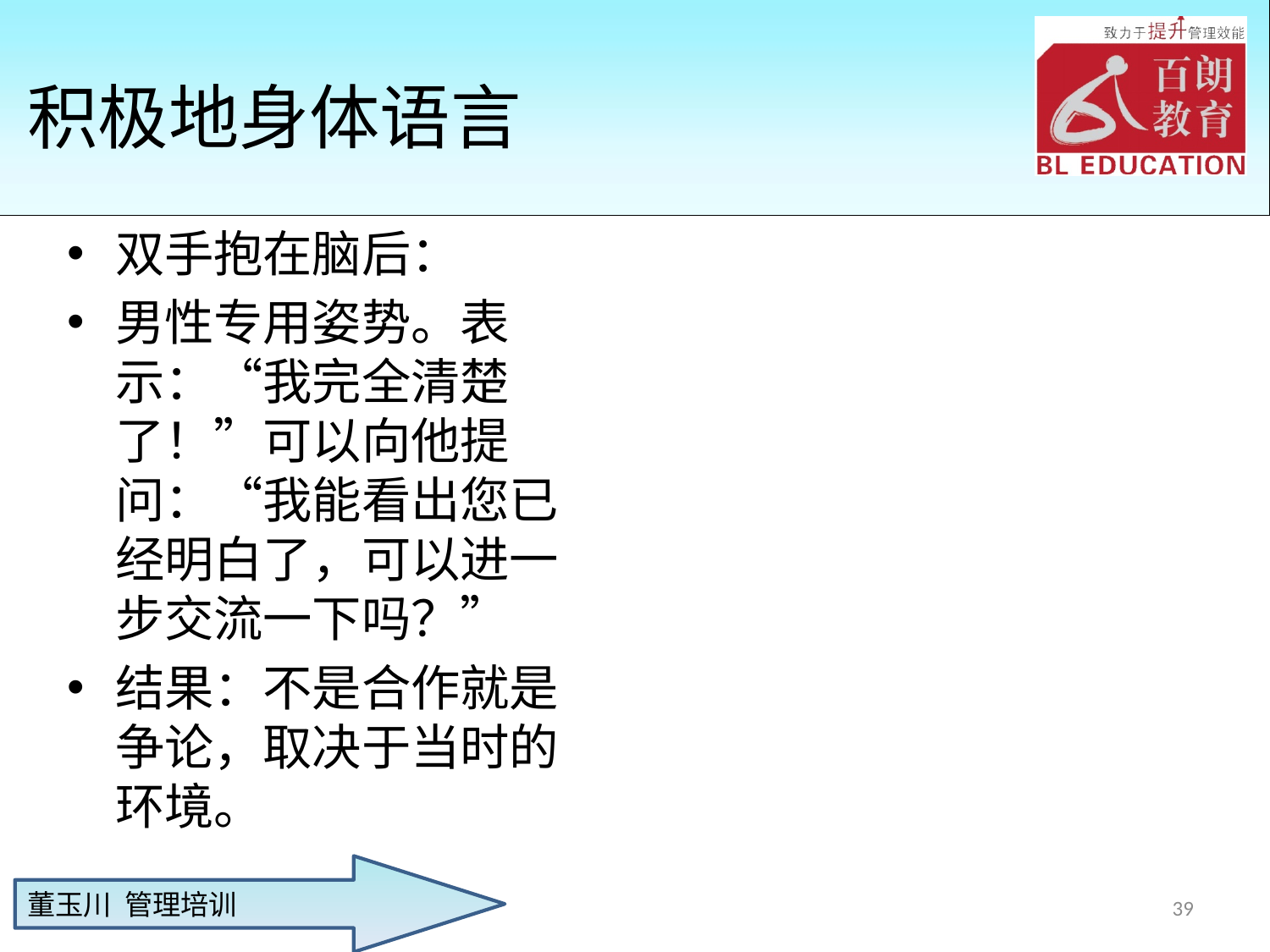

# 积极地身体语言
双手抱在脑后：
男性专用姿势。表示：“我完全清楚了！”可以向他提问：“我能看出您已经明白了，可以进一步交流一下吗？”
结果：不是合作就是争论，取决于当时的环境。
39